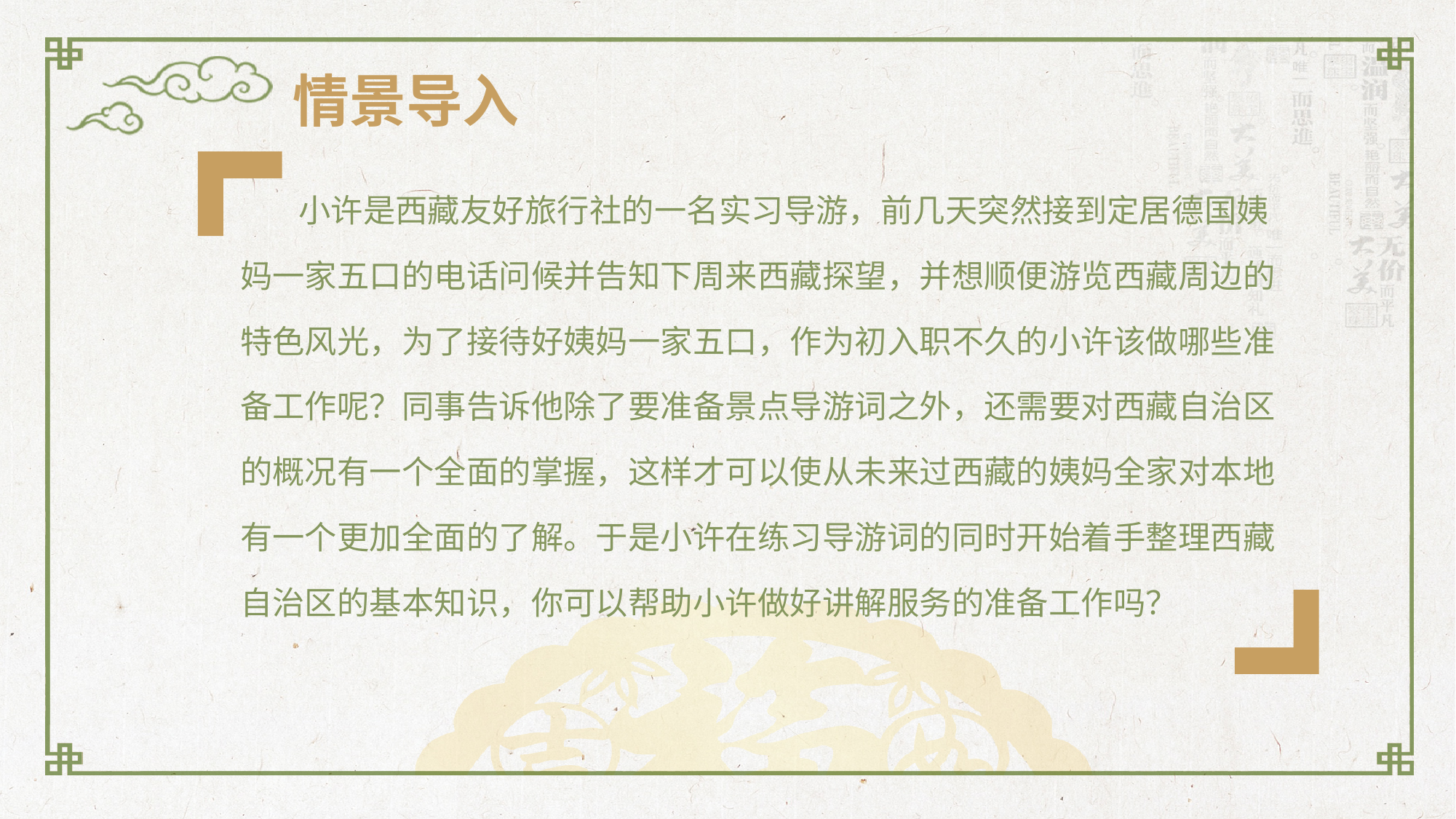

# 情景导入

       小许是西藏友好旅行社的一名实习导游，前几天突然接到定居德国姨妈一家五口的电话问候并告知下周来西藏探望，并想顺便游览西藏周边的特色风光，为了接待好姨妈一家五口，作为初入职不久的小许该做哪些准备工作呢？同事告诉他除了要准备景点导游词之外，还需要对西藏自治区的概况有一个全面的掌握，这样才可以使从未来过西藏的姨妈全家对本地有一个更加全面的了解。于是小许在练习导游词的同时开始着手整理西藏自治区的基本知识，你可以帮助小许做好讲解服务的准备工作吗？